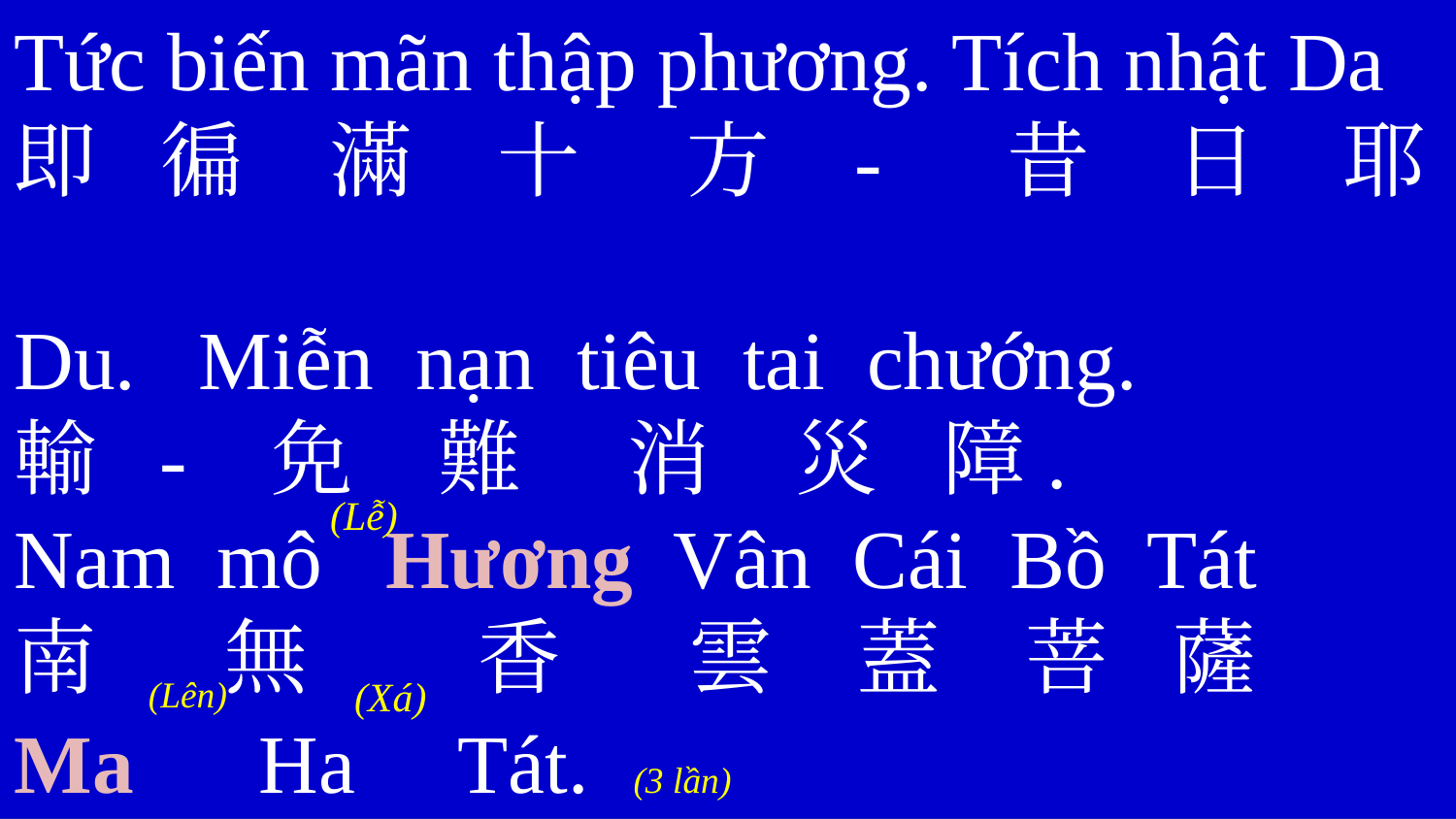

Tức biến mãn thập phương. Tích nhật Da
即   徧    滿    十     方   -     昔    日    耶
Du.   Miễn  nạn  tiêu  tai  chướng.
輸  -   免    難     消    災   障.
Nam  mô   Hương  Vân  Cái  Bồ  Tát
南      無        香      雲    蓋    菩   薩
Ma      Ha     Tát.  (3 lần)
摩       訶       薩.  (三遍)
(Lễ)
(Lên)
(Xá)